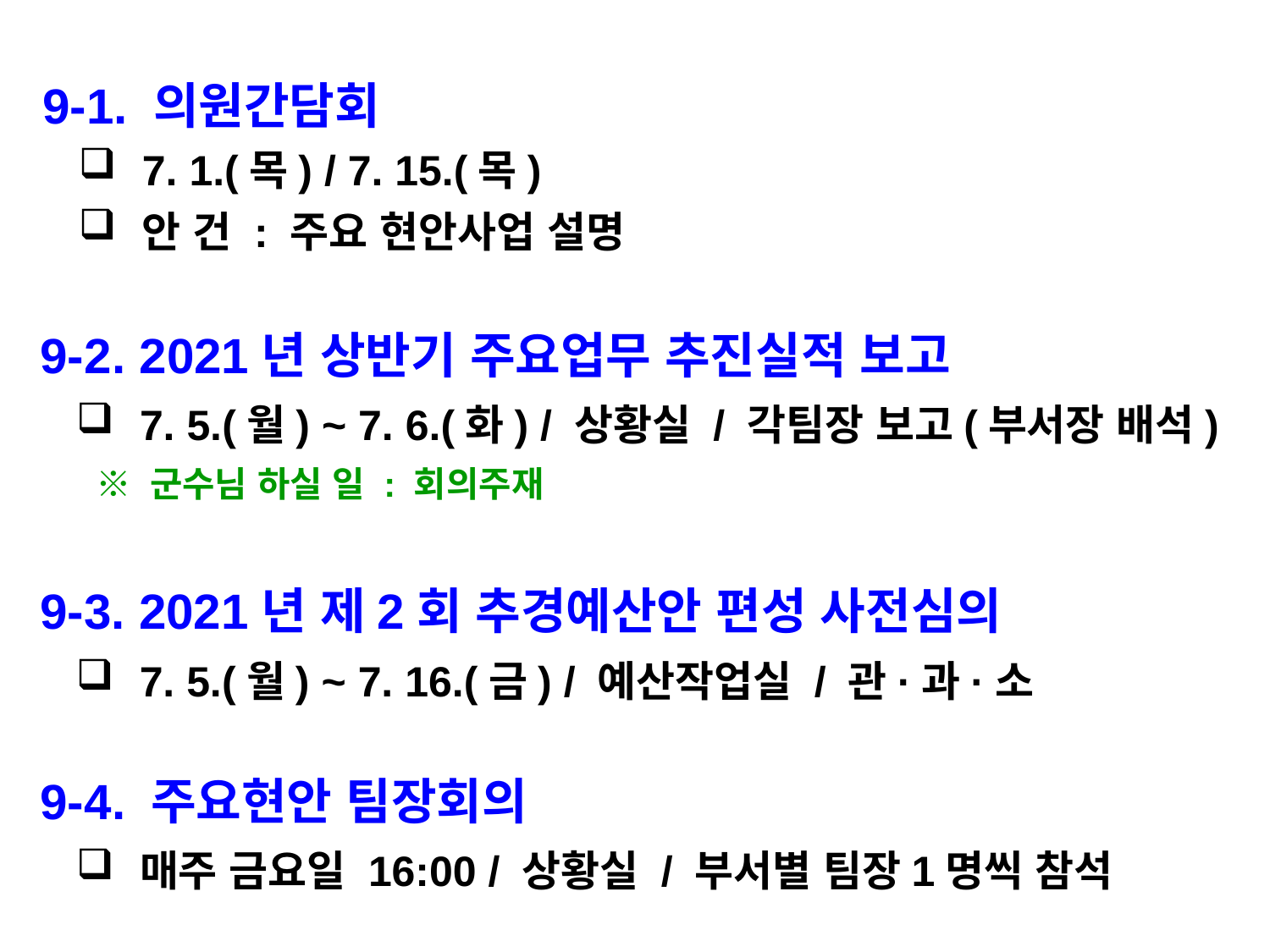

9-1. 의원간담회
7. 1.(목) / 7. 15.(목)
안 건 : 주요 현안사업 설명
  9-2. 2021년 상반기 주요업무 추진실적 보고
7. 5.(월) ~ 7. 6.(화) / 상황실 / 각팀장 보고(부서장 배석)
  ※ 군수님 하실 일 : 회의주재
  9-3. 2021년 제2회 추경예산안 편성 사전심의
7. 5.(월) ~ 7. 16.(금) / 예산작업실 / 관·과·소
  9-4. 주요현안 팀장회의
매주 금요일 16:00 / 상황실 / 부서별 팀장1명씩 참석